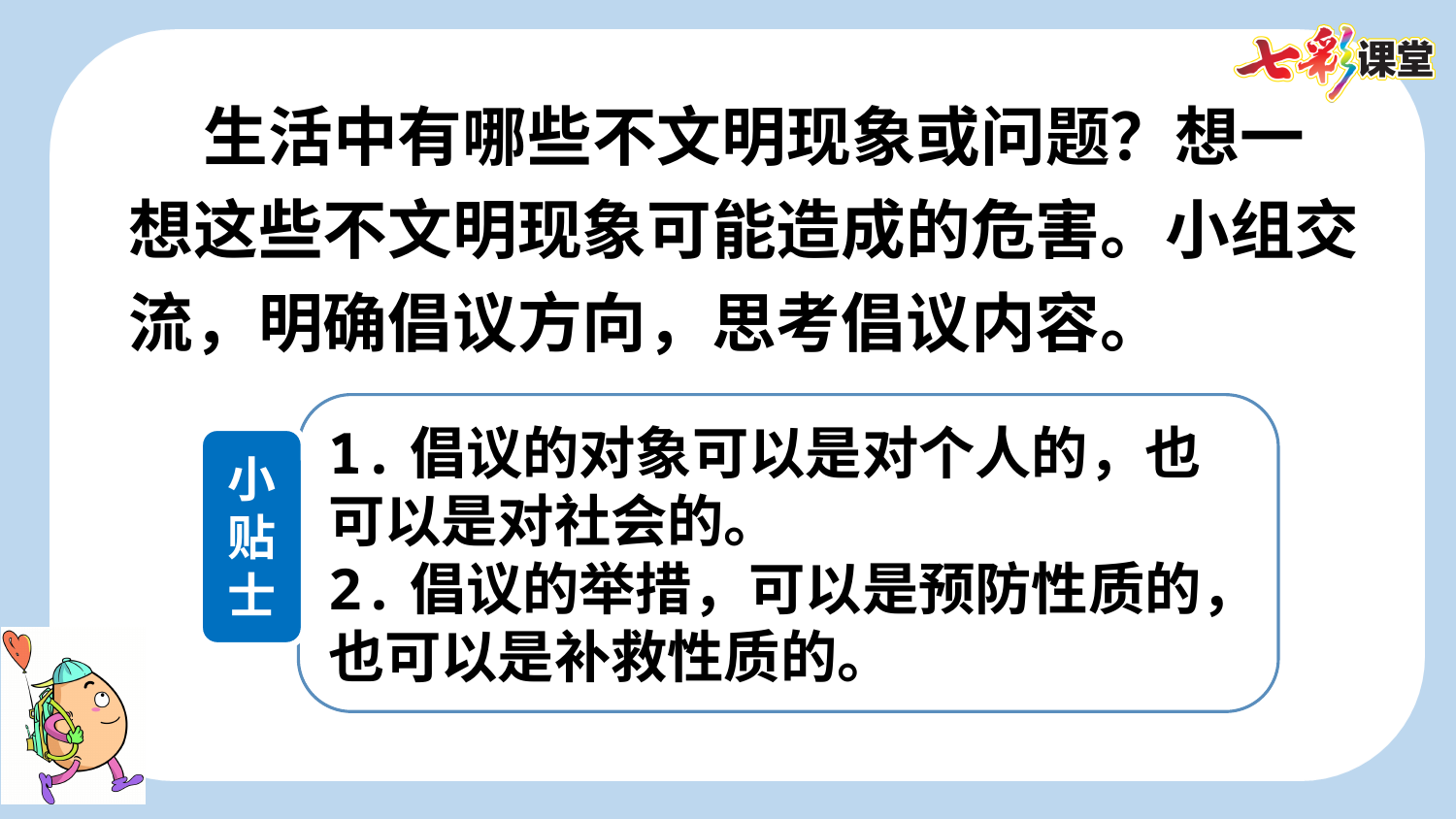

生活中有哪些不文明现象或问题？想一想这些不文明现象可能造成的危害。小组交流，明确倡议方向，思考倡议内容。
1.倡议的对象可以是对个人的，也可以是对社会的。
2.倡议的举措，可以是预防性质的，也可以是补救性质的。
小
贴
士